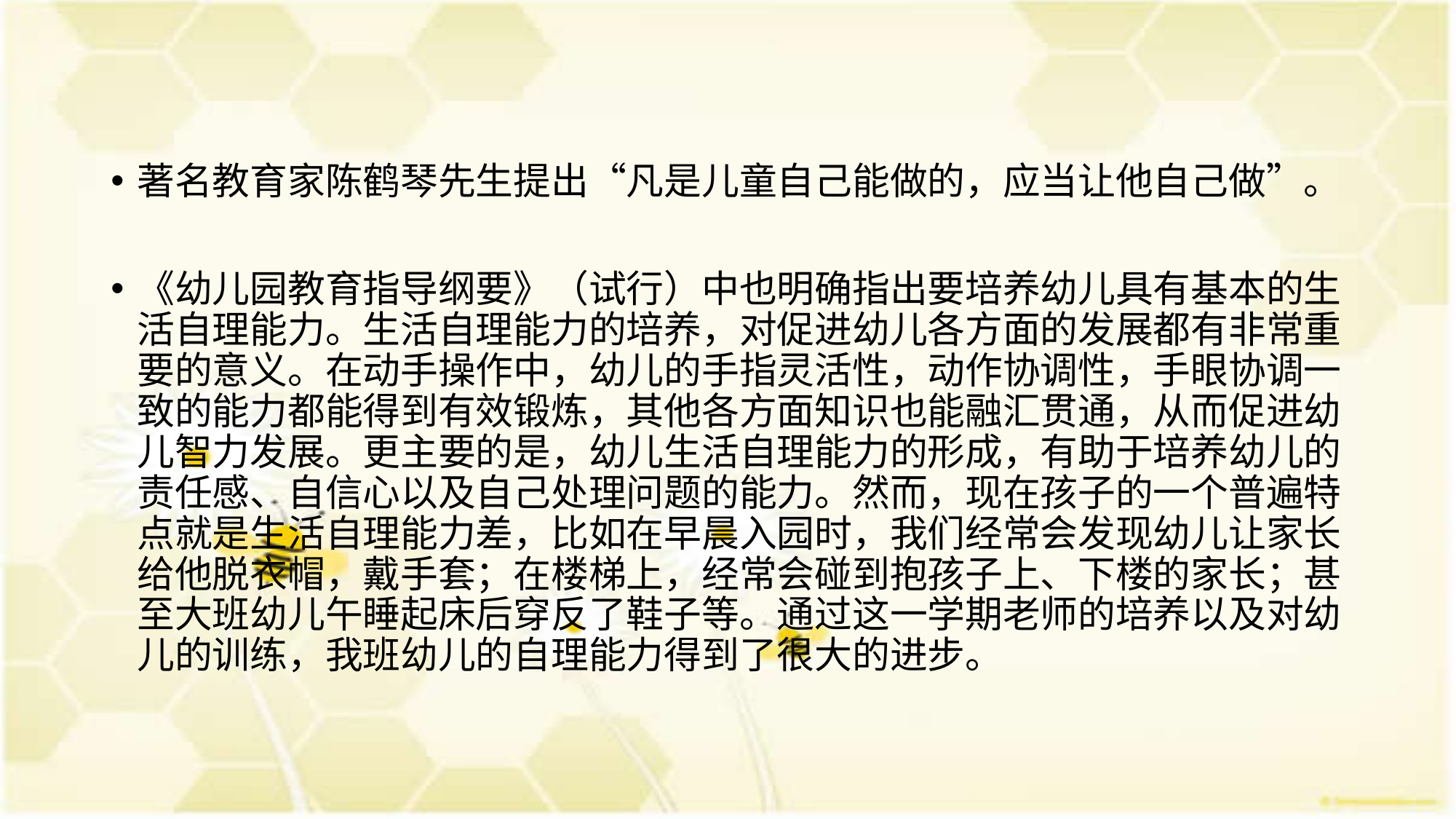

# 著名教育家陈鹤琴先生提出“凡是儿童自己能做的，应当让他自己做”。

《幼儿园教育指导纲要》（试行）中也明确指出要培养幼儿具有基本的生活自理能力。生活自理能力的培养，对促进幼儿各方面的发展都有非常重要的意义。在动手操作中，幼儿的手指灵活性，动作协调性，手眼协调一致的能力都能得到有效锻炼，其他各方面知识也能融汇贯通，从而促进幼儿智力发展。更主要的是，幼儿生活自理能力的形成，有助于培养幼儿的责任感、自信心以及自己处理问题的能力。然而，现在孩子的一个普遍特点就是生活自理能力差，比如在早晨入园时，我们经常会发现幼儿让家长给他脱衣帽，戴手套；在楼梯上，经常会碰到抱孩子上、下楼的家长；甚至大班幼儿午睡起床后穿反了鞋子等。通过这一学期老师的培养以及对幼儿的训练，我班幼儿的自理能力得到了很大的进步。